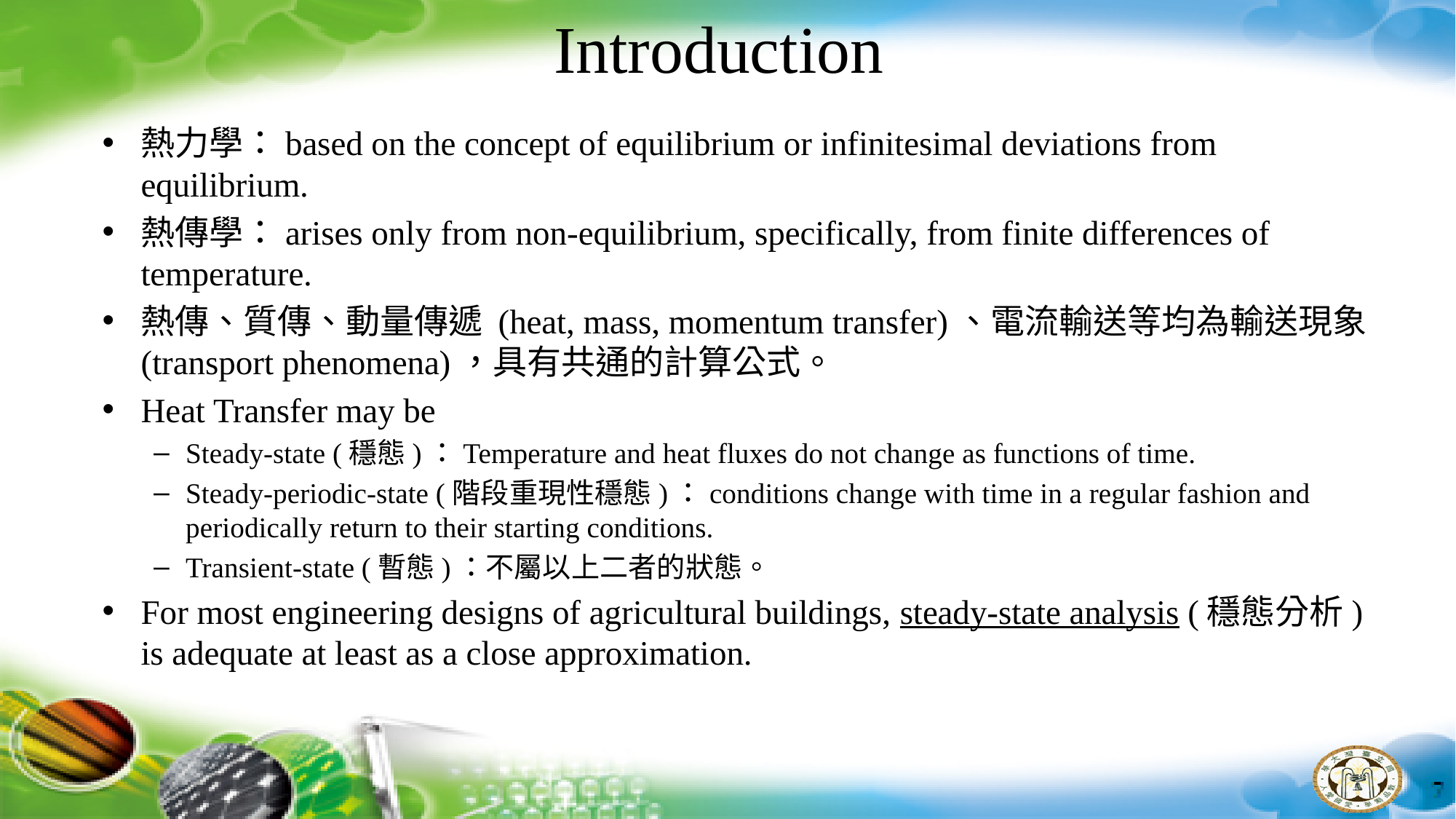

# Introduction
熱力學：based on the concept of equilibrium or infinitesimal deviations from equilibrium.
熱傳學：arises only from non-equilibrium, specifically, from finite differences of temperature.
熱傳、質傳、動量傳遞 (heat, mass, momentum transfer)、電流輸送等均為輸送現象 (transport phenomena)，具有共通的計算公式。
Heat Transfer may be
Steady-state (穩態)：Temperature and heat fluxes do not change as functions of time.
Steady-periodic-state (階段重現性穩態)：conditions change with time in a regular fashion and periodically return to their starting conditions.
Transient-state (暫態)：不屬以上二者的狀態。
For most engineering designs of agricultural buildings, steady-state analysis (穩態分析) is adequate at least as a close approximation.